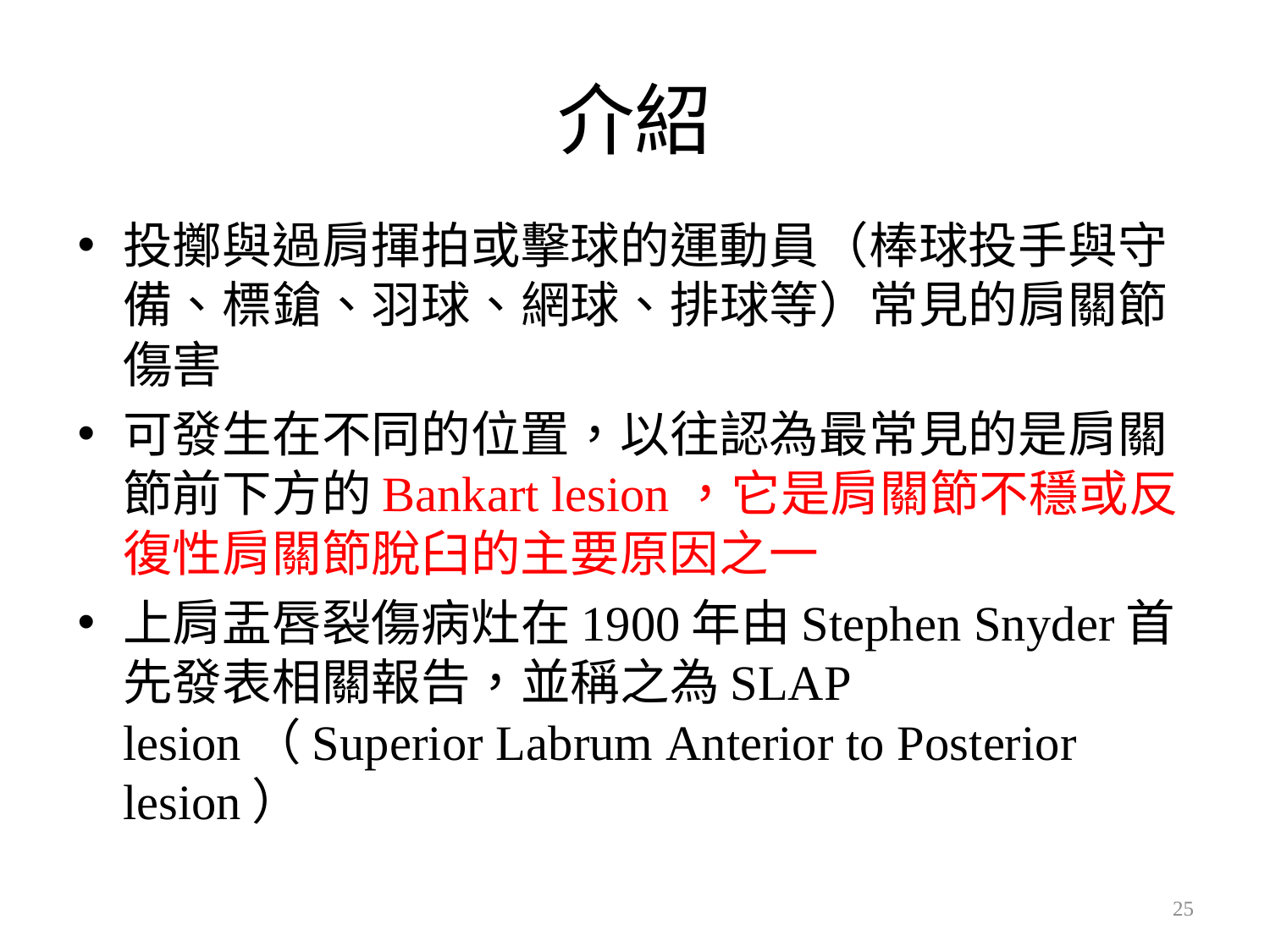

# 介紹
投擲與過肩揮拍或擊球的運動員（棒球投手與守備、標鎗、羽球、網球、排球等）常見的肩關節傷害
可發生在不同的位置，以往認為最常見的是肩關節前下方的Bankart lesion，它是肩關節不穩或反復性肩關節脫臼的主要原因之一
上肩盂唇裂傷病灶在1900年由Stephen Snyder首先發表相關報告，並稱之為SLAP lesion（Superior Labrum Anterior to Posterior lesion）
25